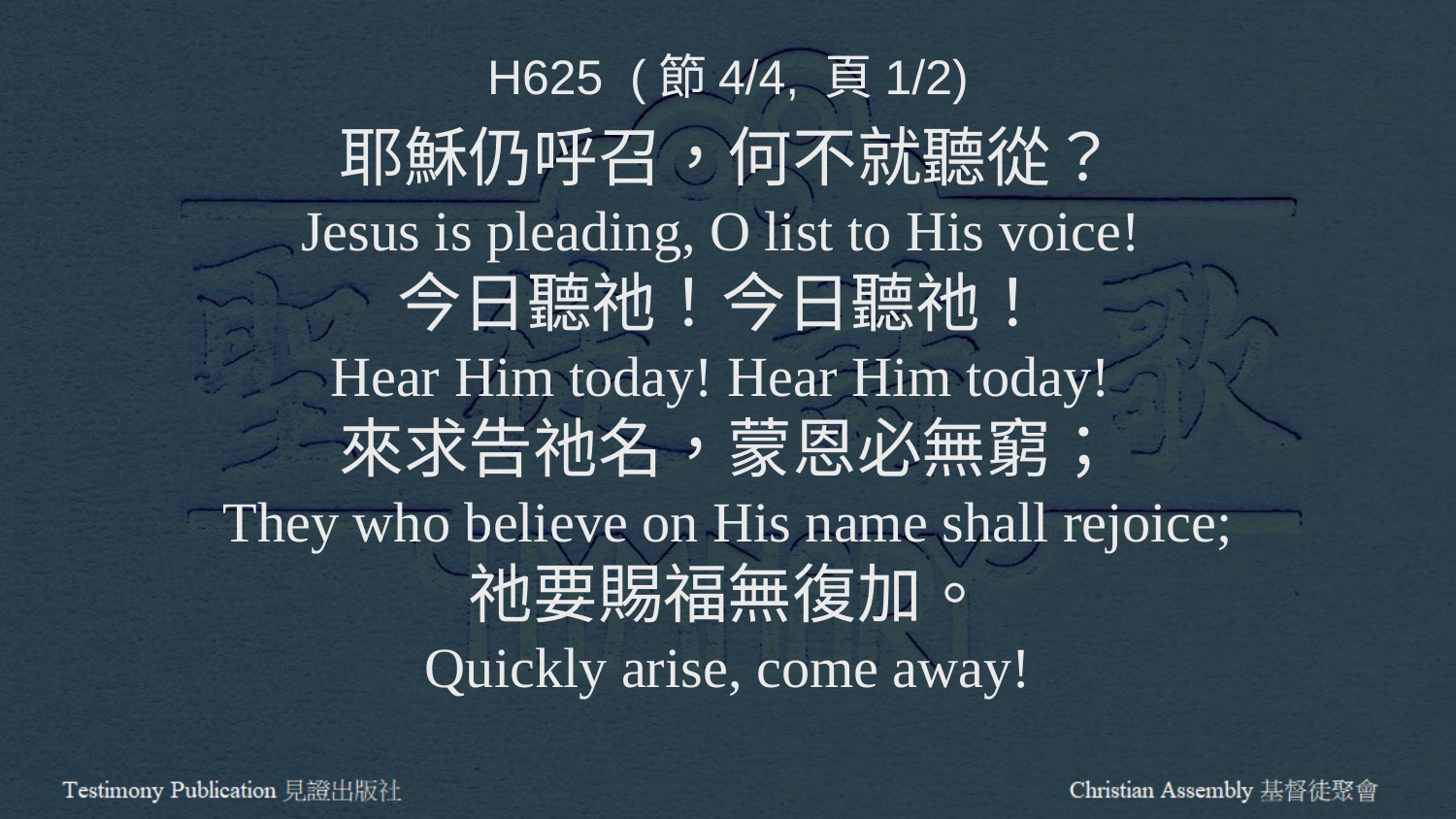

H625  (節4/4, 頁1/2)
耶穌仍呼召，何不就聽從？
Jesus is pleading, O list to His voice!
今日聽祂！今日聽祂！
Hear Him today! Hear Him today!
來求告祂名，蒙恩必無窮；
They who believe on His name shall rejoice;
祂要賜福無復加。
Quickly arise, come away!